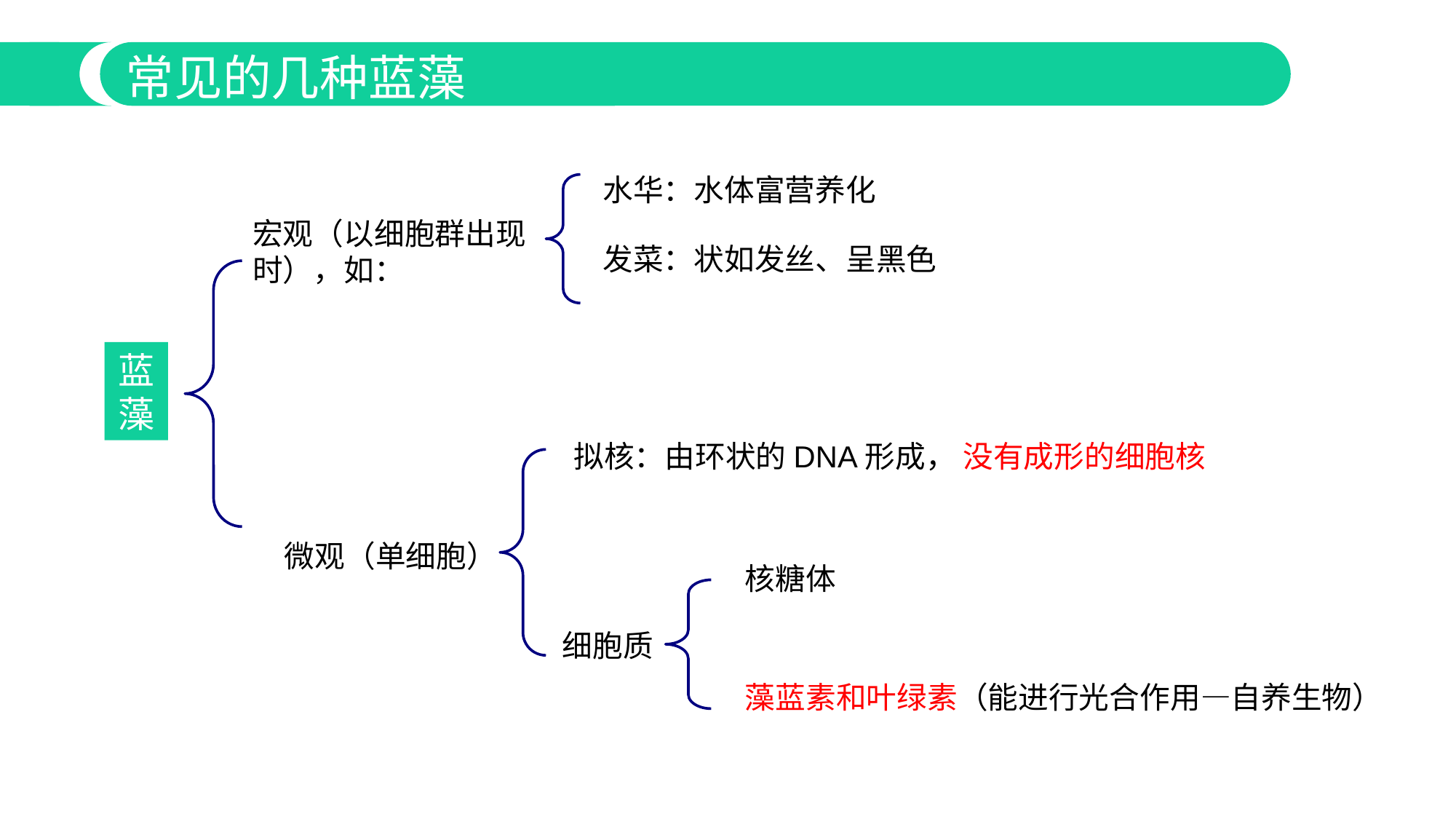

常见的几种蓝藻
水华：水体富营养化

宏观（以细胞群出现时），如：
发菜：状如发丝、呈黑色

蓝藻
拟核：由环状的DNA形成， 没有成形的细胞核

  微观（单细胞）
核糖体

细胞质
藻蓝素和叶绿素（能进行光合作用—自养生物）